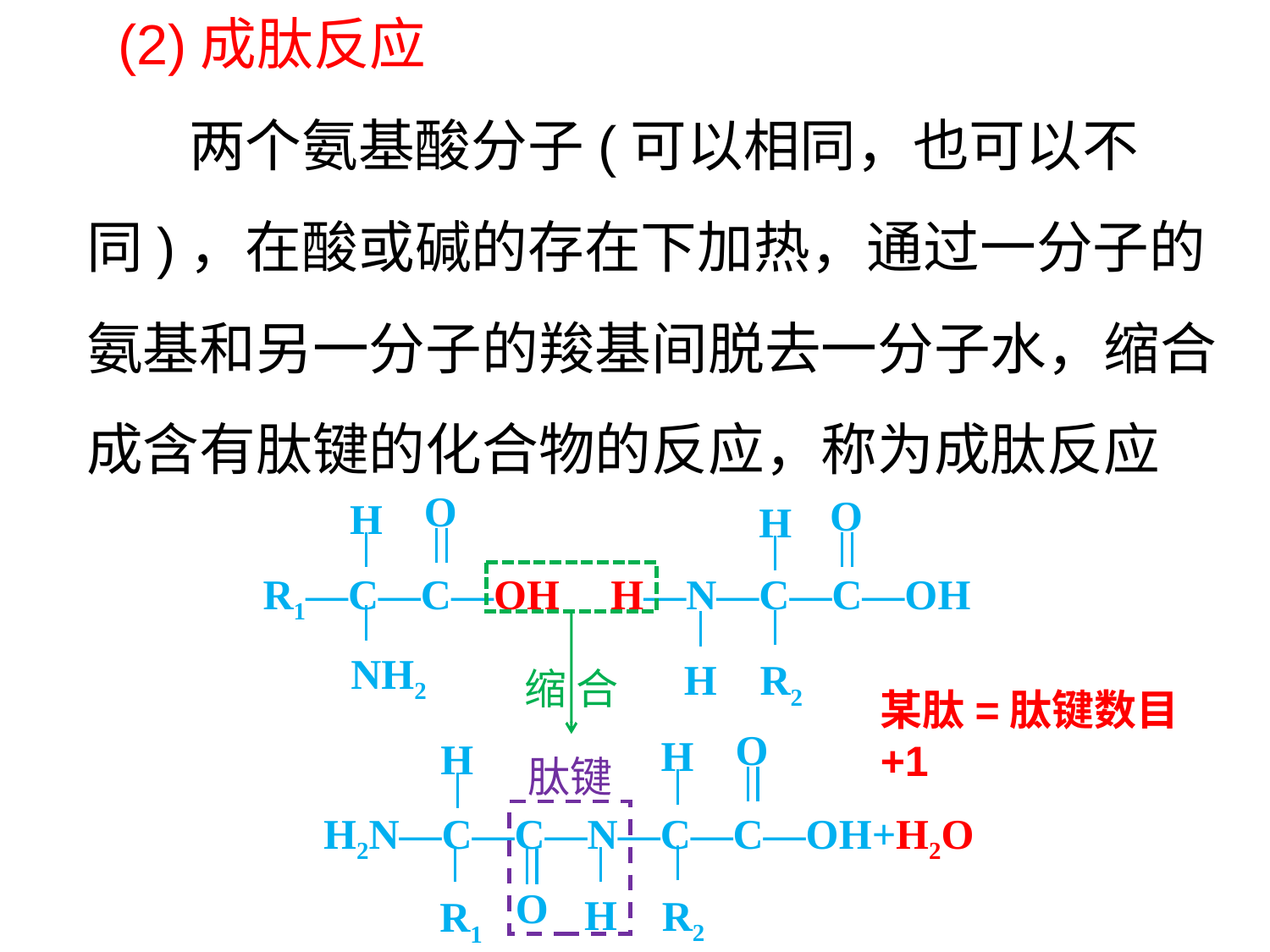

(2)成肽反应
       两个氨基酸分子(可以相同，也可以不同)，在酸或碱的存在下加热，通过一分子的氨基和另一分子的羧基间脱去一分子水，缩合成含有肽键的化合物的反应，称为成肽反应
H
O
R1—C—C—OH
NH2
H
O
H—N—C—C—OH
R2
H

缩 合
某肽=肽键数目+1
H
H
O
H2N—C—C—N—C—C—OH+H2O
R2
R1
H
O
肽键